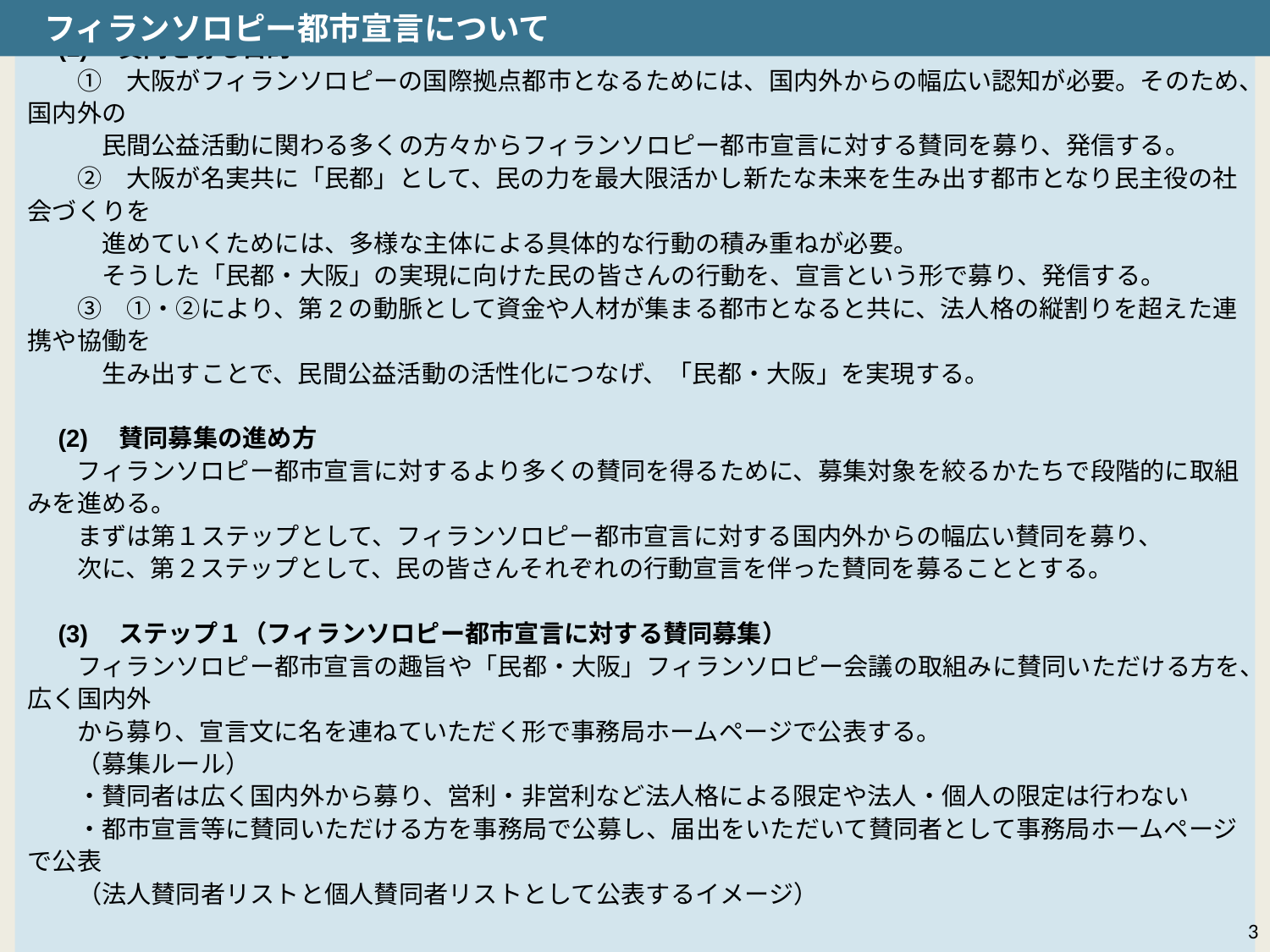

フィランソロピー都市宣言について

■　賛同者の募り方等について
　(1)　賛同を募る目的
　　①　大阪がフィランソロピーの国際拠点都市となるためには、国内外からの幅広い認知が必要。そのため、国内外の
　　　民間公益活動に関わる多くの方々からフィランソロピー都市宣言に対する賛同を募り、発信する。
　　②　大阪が名実共に「民都」として、民の力を最大限活かし新たな未来を生み出す都市となり民主役の社会づくりを
　　　進めていくためには、多様な主体による具体的な行動の積み重ねが必要。
　　　そうした「民都・大阪」の実現に向けた民の皆さんの行動を、宣言という形で募り、発信する。
　　③　①・②により、第2の動脈として資金や人材が集まる都市となると共に、法人格の縦割りを超えた連携や協働を
　　　生み出すことで、民間公益活動の活性化につなげ、「民都・大阪」を実現する。

　(2)　賛同募集の進め方
　　フィランソロピー都市宣言に対するより多くの賛同を得るために、募集対象を絞るかたちで段階的に取組みを進める。
　　まずは第１ステップとして、フィランソロピー都市宣言に対する国内外からの幅広い賛同を募り、
　　次に、第２ステップとして、民の皆さんそれぞれの行動宣言を伴った賛同を募ることとする。

　(3)　ステップ１（フィランソロピー都市宣言に対する賛同募集）
　　フィランソロピー都市宣言の趣旨や「民都・大阪」フィランソロピー会議の取組みに賛同いただける方を、広く国内外
　　から募り、宣言文に名を連ねていただく形で事務局ホームページで公表する。
　　（募集ルール）
　　・賛同者は広く国内外から募り、営利・非営利など法人格による限定や法人・個人の限定は行わない
　　・都市宣言等に賛同いただける方を事務局で公募し、届出をいただいて賛同者として事務局ホームページで公表
　　（法人賛同者リストと個人賛同者リストとして公表するイメージ）

3